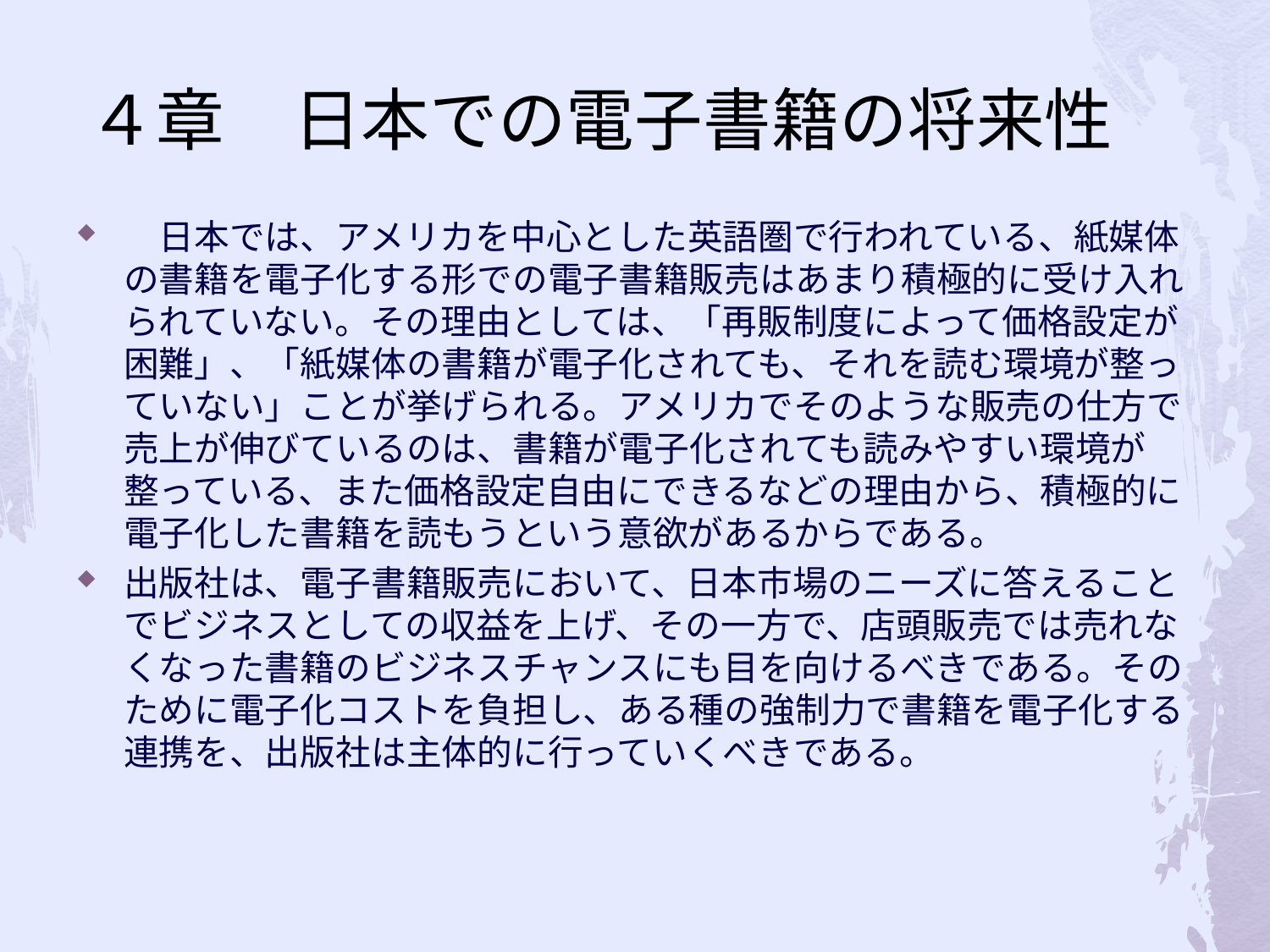

# ４章　日本での電子書籍の将来性
　日本では、アメリカを中心とした英語圏で行われている、紙媒体の書籍を電子化する形での電子書籍販売はあまり積極的に受け入れられていない。その理由としては、「再販制度によって価格設定が困難」、「紙媒体の書籍が電子化されても、それを読む環境が整っていない」ことが挙げられる。アメリカでそのような販売の仕方で売上が伸びているのは、書籍が電子化されても読みやすい環境が整っている、また価格設定自由にできるなどの理由から、積極的に電子化した書籍を読もうという意欲があるからである。
出版社は、電子書籍販売において、日本市場のニーズに答えることでビジネスとしての収益を上げ、その一方で、店頭販売では売れなくなった書籍のビジネスチャンスにも目を向けるべきである。そのために電子化コストを負担し、ある種の強制力で書籍を電子化する連携を、出版社は主体的に行っていくべきである。